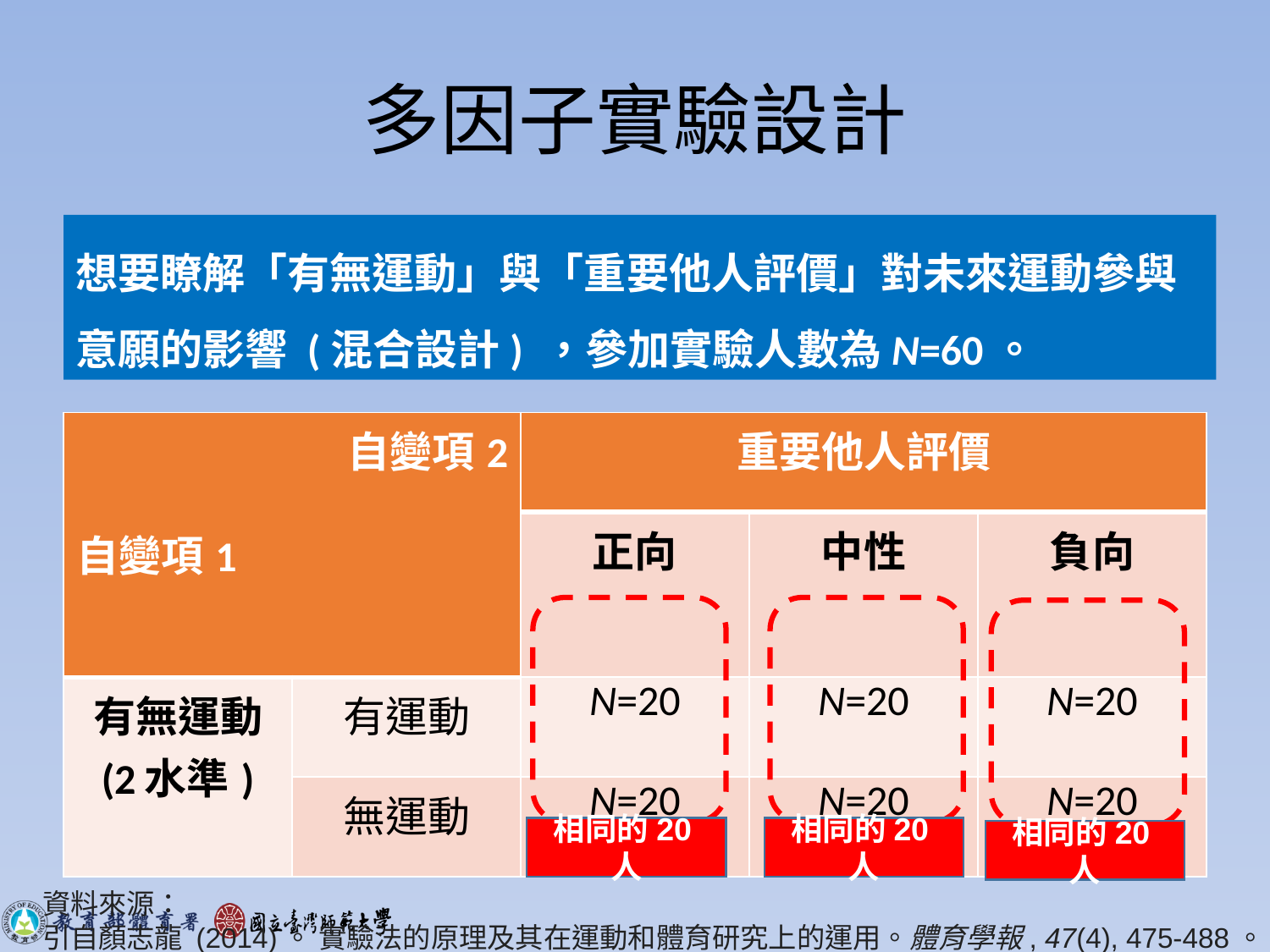

# 多因子實驗設計
想要瞭解「有無運動」與「重要他人評價」對未來運動參與意願的影響 (混合設計) ，參加實驗人數為N=60。
| 自變項2 自變項1 |  | 重要他人評價 |  |  |
| --- | --- | --- | --- | --- |
|  |  | 正向 | 中性 | 負向 |
| 有無運動 (2水準) | 有運動 | N=20 | N=20 | N=20 |
|  | 無運動 | N=20 | N=20 | N=20 |

相同的20人
相同的20人
相同的20人
資料來源：
引自顏志龍 (2014)。 實驗法的原理及其在運動和體育研究上的運用。體育學報, 47(4), 475-488。